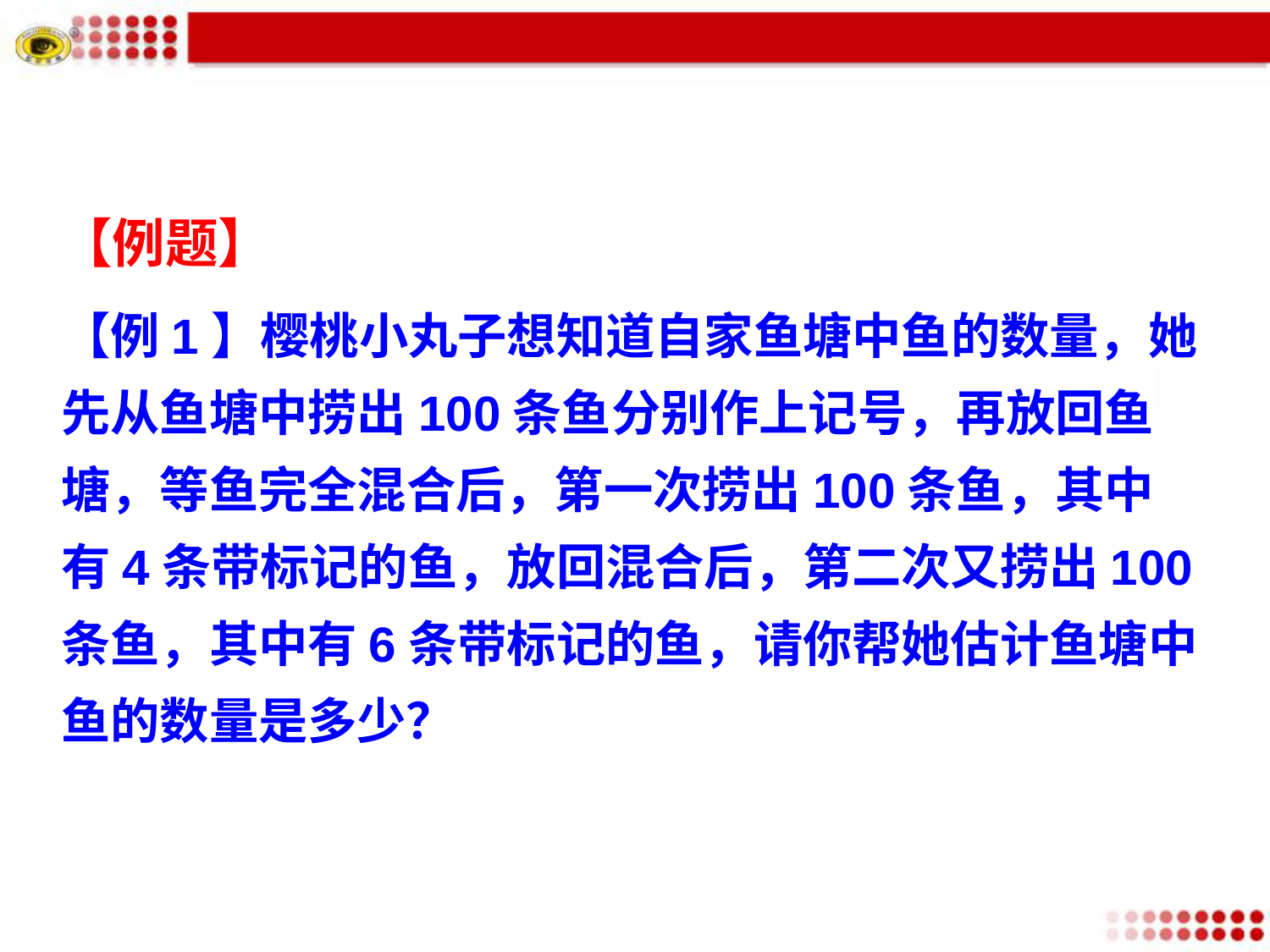

【例题】
【例1】樱桃小丸子想知道自家鱼塘中鱼的数量，她先从鱼塘中捞出100条鱼分别作上记号，再放回鱼塘，等鱼完全混合后，第一次捞出100条鱼，其中有4条带标记的鱼，放回混合后，第二次又捞出100条鱼，其中有6条带标记的鱼，请你帮她估计鱼塘中鱼的数量是多少？